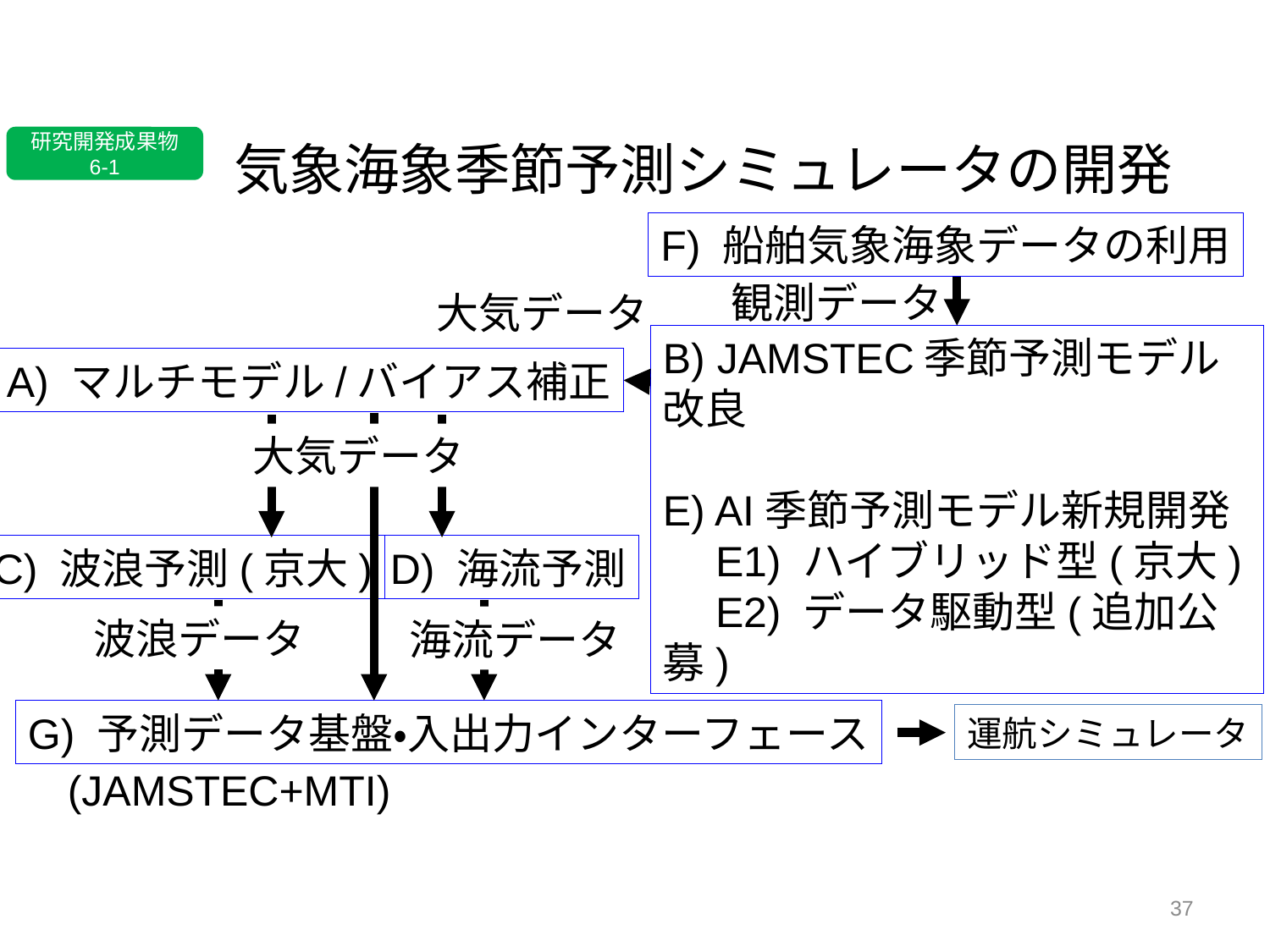

研究開発成果物
6-1
# 気象海象季節予測シミュレータの開発
F) 船舶気象海象データの利用
観測データ
大気データ
B) JAMSTEC季節予測モデル改良

E) AI季節予測モデル新規開発
　E1) ハイブリッド型(京大)
　E2) データ駆動型(追加公募)
A) マルチモデル/バイアス補正
大気データ
D) 海流予測
C) 波浪予測(京大)
波浪データ
海流データ
G) 予測データ基盤・入出力インターフェース
運航シミュレータ
(JAMSTEC+MTI)
37